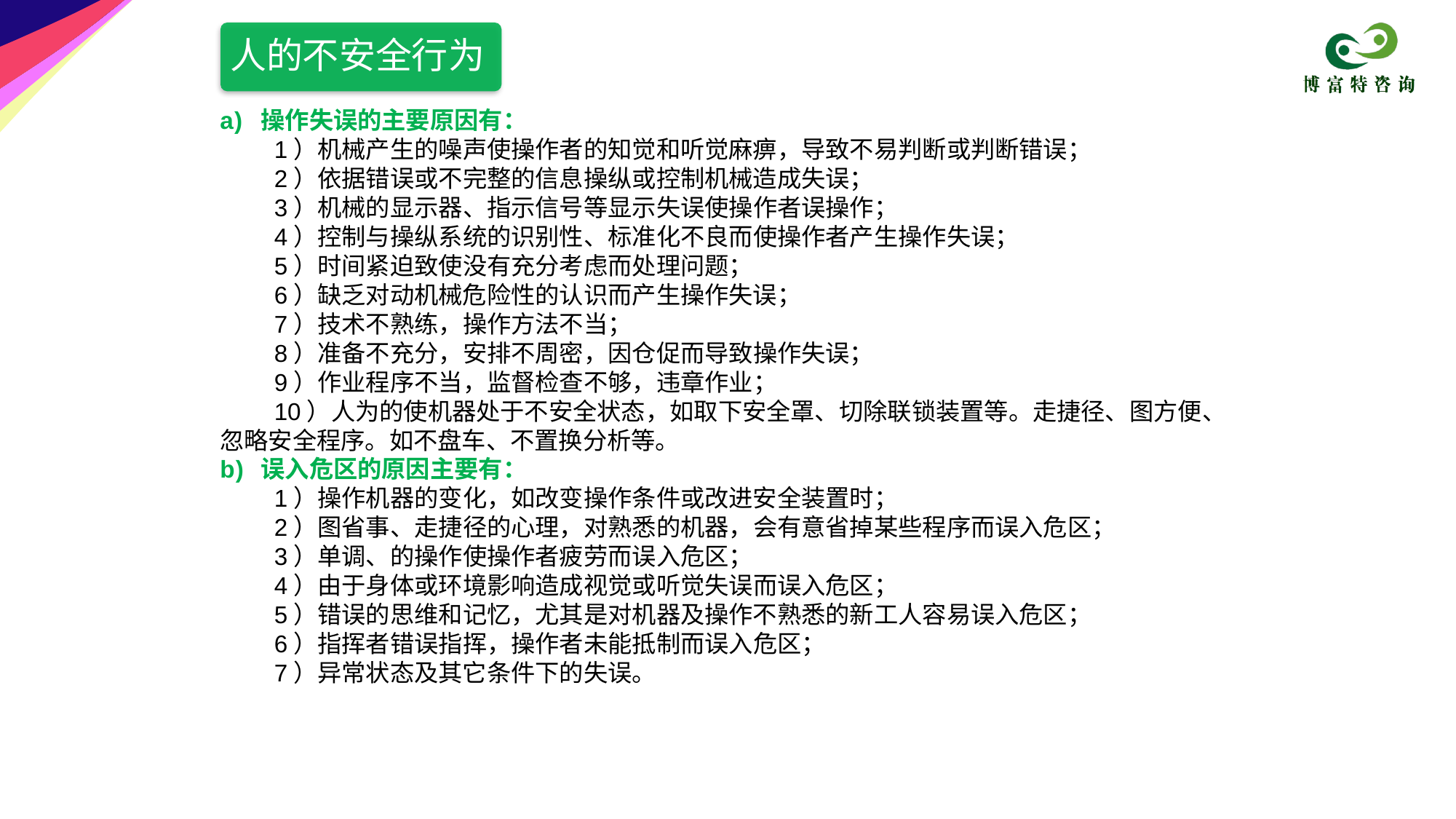

人的不安全行为
操作失误的主要原因有：
　　1）机械产生的噪声使操作者的知觉和听觉麻痹，导致不易判断或判断错误；
　　2）依据错误或不完整的信息操纵或控制机械造成失误；
　　3）机械的显示器、指示信号等显示失误使操作者误操作；
　　4）控制与操纵系统的识别性、标准化不良而使操作者产生操作失误；
　　5）时间紧迫致使没有充分考虑而处理问题；
　　6）缺乏对动机械危险性的认识而产生操作失误；
　　7）技术不熟练，操作方法不当；
　　8）准备不充分，安排不周密，因仓促而导致操作失误；
　　9）作业程序不当，监督检查不够，违章作业；
　　10）人为的使机器处于不安全状态，如取下安全罩、切除联锁装置等。走捷径、图方便、忽略安全程序。如不盘车、不置换分析等。
误入危区的原因主要有：
　　1）操作机器的变化，如改变操作条件或改进安全装置时；
　　2）图省事、走捷径的心理，对熟悉的机器，会有意省掉某些程序而误入危区；
　　3）单调、的操作使操作者疲劳而误入危区；
　　4）由于身体或环境影响造成视觉或听觉失误而误入危区；
　　5）错误的思维和记忆，尤其是对机器及操作不熟悉的新工人容易误入危区；
　　6）指挥者错误指挥，操作者未能抵制而误入危区；
　　7）异常状态及其它条件下的失误。